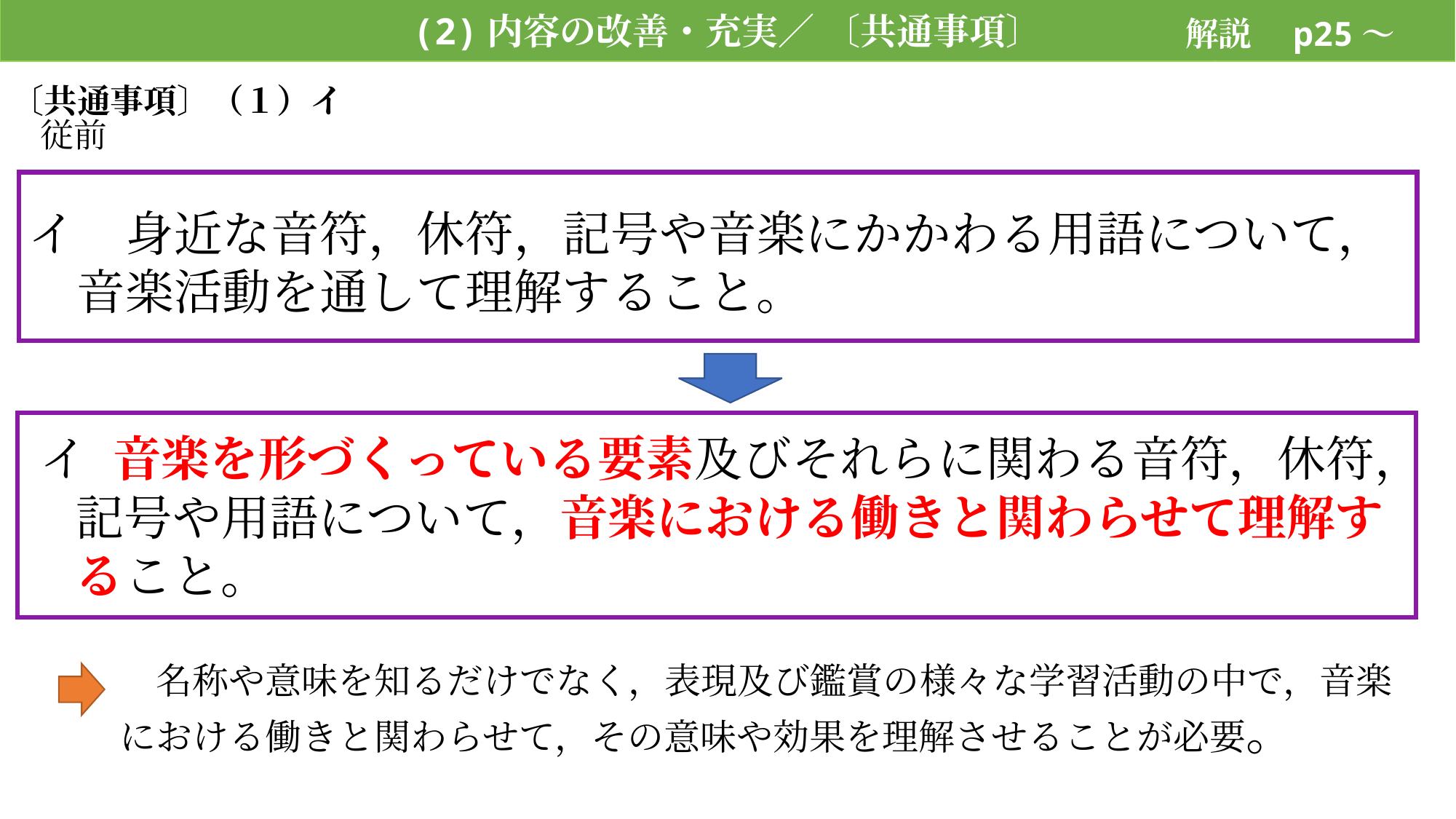

(2)内容の改善・充実／ 〔共通事項〕
解説　p24
解説　p25～p28
〔共通事項〕（１）イ
従前

イ　身近な音符，休符，記号や音楽にかかわる用語について，
　音楽活動を通して理解すること。

イ  音楽を形づくっている要素及びそれらに関わる音符，休符，
  記号や用語について，音楽における働きと関わらせて理解す
  ること。
　名称や意味を知るだけでなく，表現及び鑑賞の様々な学習活動の中で，音楽における働きと関わらせて，その意味や効果を理解させることが必要。